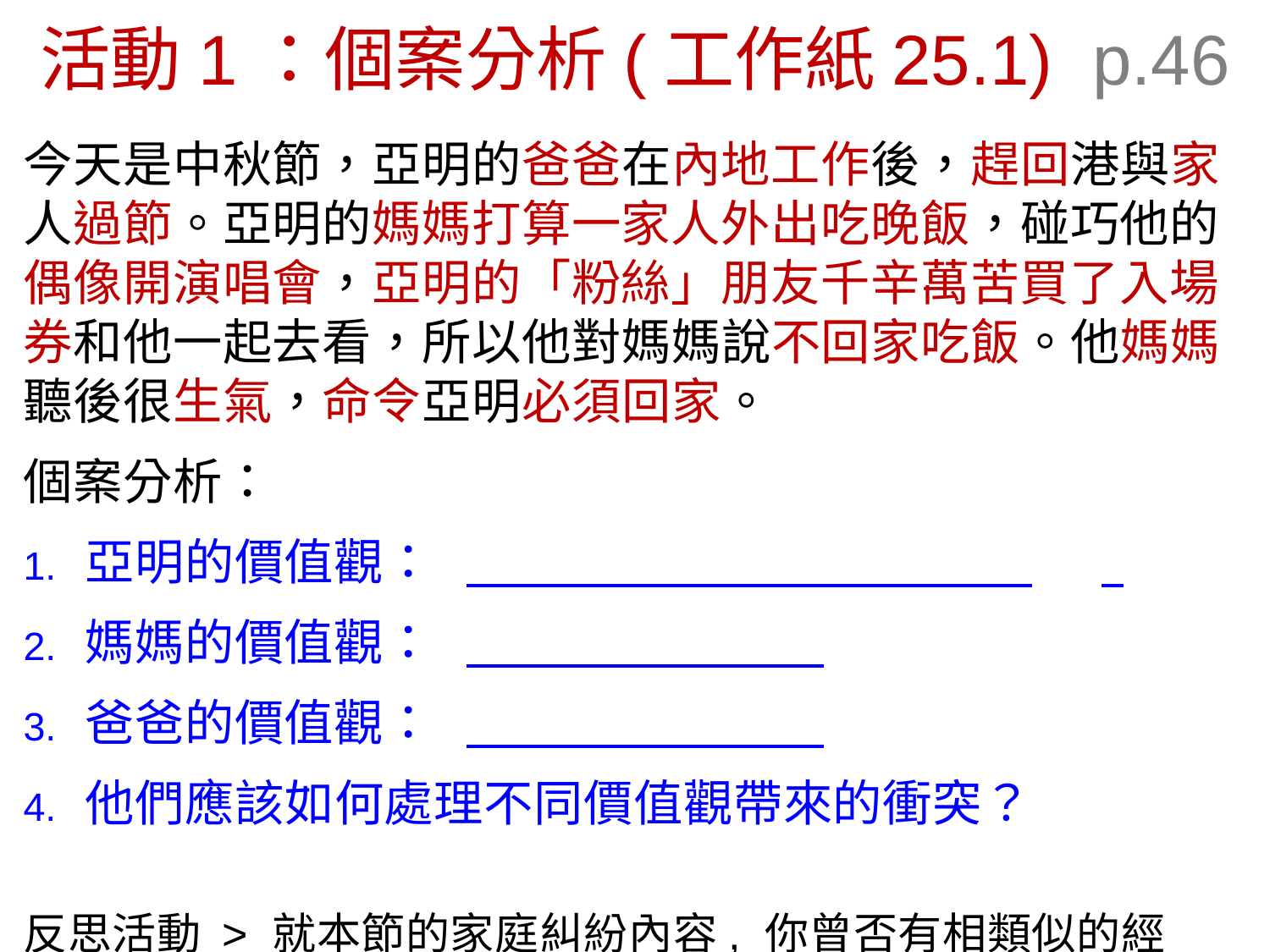

# 活動1：個案分析(工作紙25.1)  p.46
今天是中秋節，亞明的爸爸在內地工作後，趕回港與家人過節。亞明的媽媽打算一家人外出吃晚飯，碰巧他的偶像開演唱會，亞明的「粉絲」朋友千辛萬苦買了入場券和他一起去看，所以他對媽媽說不回家吃飯。他媽媽聽後很生氣，命令亞明必須回家。
個案分析：
亞明的價值觀：
媽媽的價值觀：
爸爸的價值觀：
他們應該如何處理不同價值觀帶來的衝突？
反思活動 > 就本節的家庭糾紛內容, 你曾否有相類似的經歷？